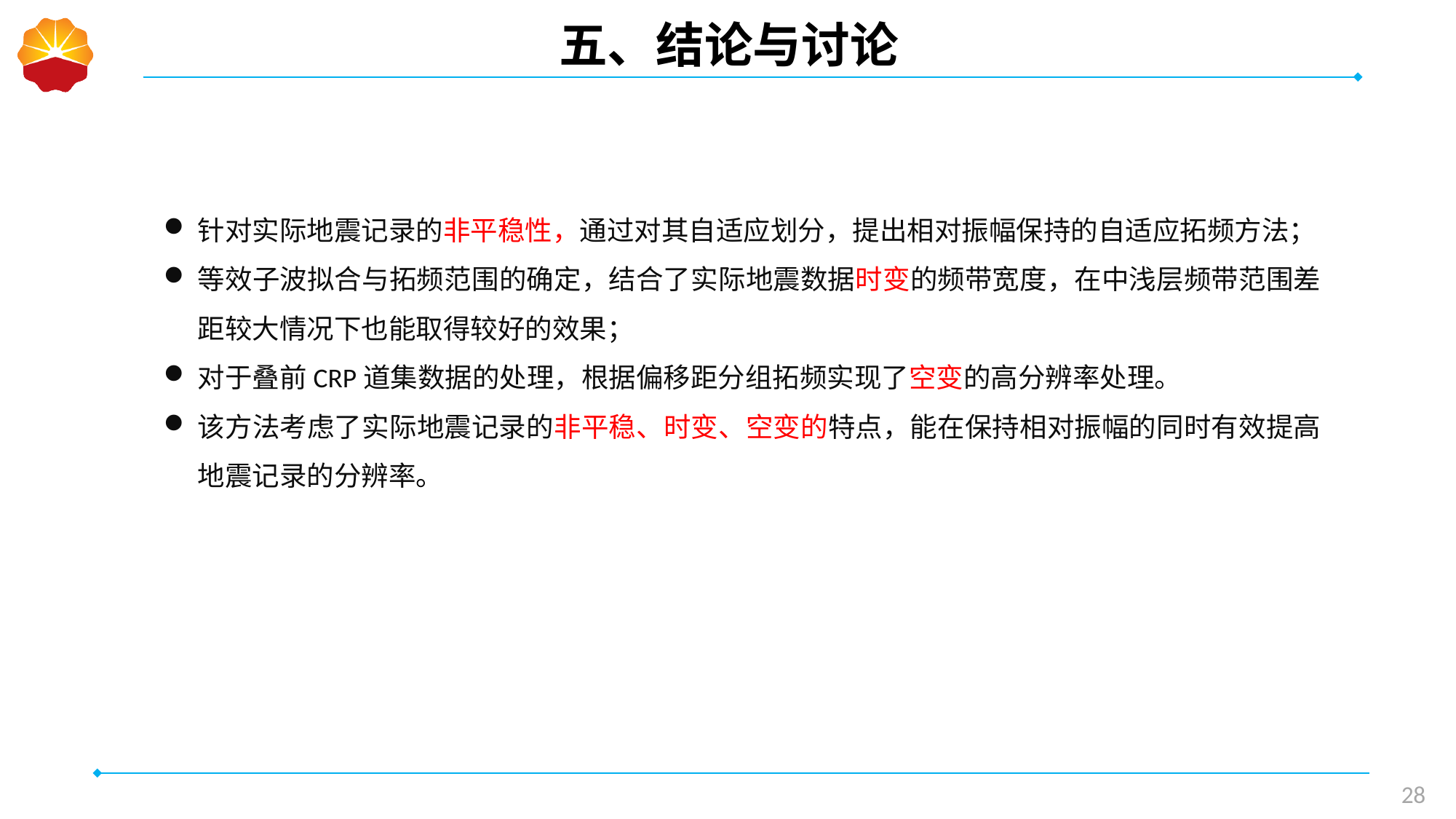

五、结论与讨论

针对实际地震记录的非平稳性，通过对其自适应划分，提出相对振幅保持的自适应拓频方法；
等效子波拟合与拓频范围的确定，结合了实际地震数据时变的频带宽度，在中浅层频带范围差距较大情况下也能取得较好的效果；
对于叠前CRP道集数据的处理，根据偏移距分组拓频实现了空变的高分辨率处理。
该方法考虑了实际地震记录的非平稳、时变、空变的特点，能在保持相对振幅的同时有效提高地震记录的分辨率。
28